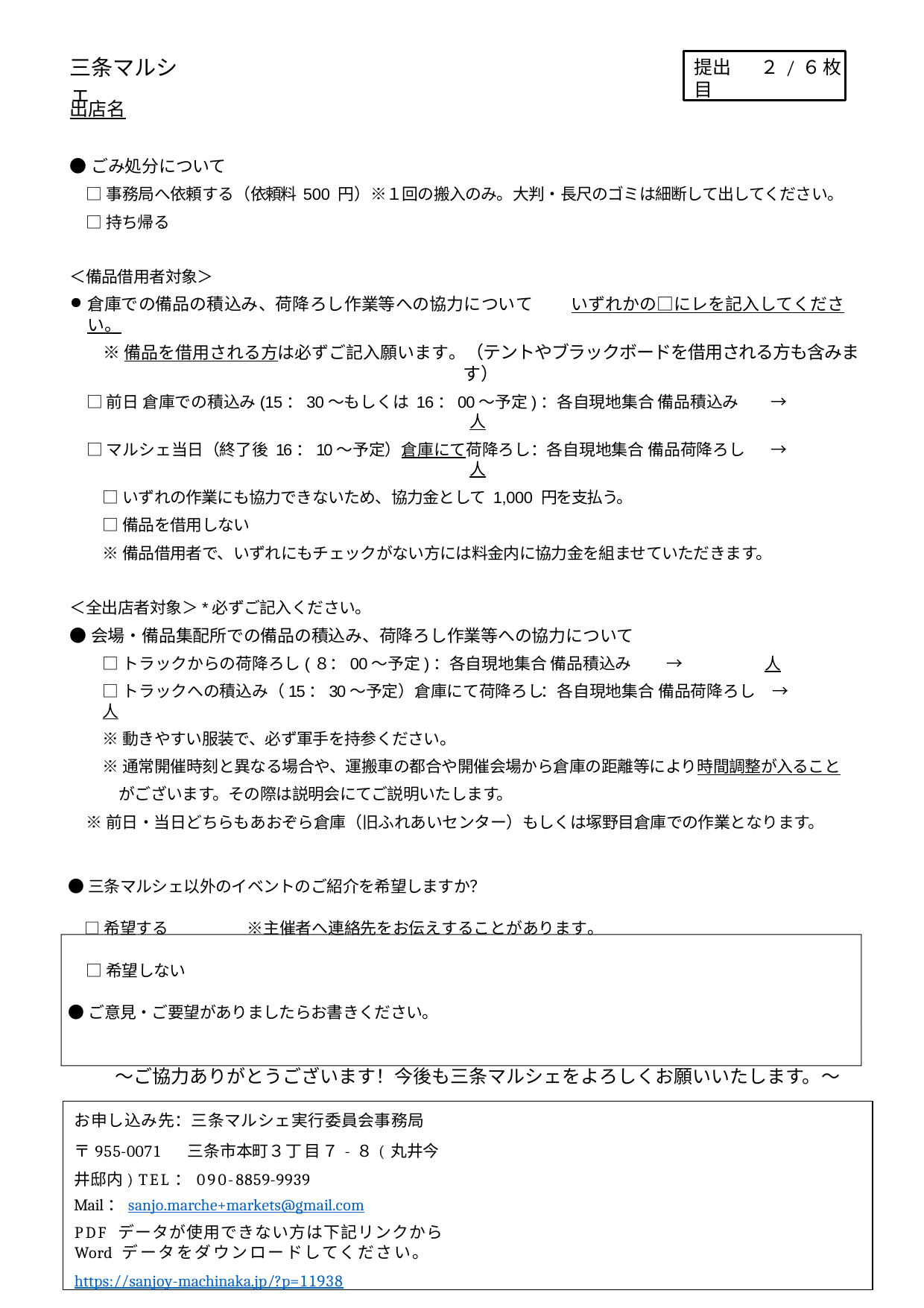

提出	２/６枚目
三条マルシェ
出店名

●ごみ処分について
□事務局へ依頼する（依頼料 500 円）※１回の搬入のみ。大判・長尺のゴミは細断して出してください。
□持ち帰る

＜備品借用者対象＞
倉庫での備品の積込み、荷降ろし作業等への協力について	いずれかの□にレを記入してください。
※備品を借用される方は必ずご記入願います。（テントやブラックボードを借用される方も含みます）
□前日 倉庫での積込み(15：30～もしくは 16：00～予定)：各自現地集合 備品積込み	→		人
□マルシェ当日（終了後 16：10～予定）倉庫にて荷降ろし：各自現地集合 備品荷降ろし	→		人
□いずれの作業にも協力できないため、協力金として 1,000 円を支払う。
□備品を借用しない
※備品借用者で、いずれにもチェックがない方には料金内に協力金を組ませていただきます。

＜全出店者対象＞*必ずご記入ください。
●会場・備品集配所での備品の積込み、荷降ろし作業等への協力について
□トラックからの荷降ろし(８：00～予定)：各自現地集合 備品積込み	→		人
□トラックへの積込み（15：30～予定）倉庫にて荷降ろし：各自現地集合 備品荷降ろし	→		人
※動きやすい服装で、必ず軍手を持参ください。
※通常開催時刻と異なる場合や、運搬車の都合や開催会場から倉庫の距離等により時間調整が入ることがございます。その際は説明会にてご説明いたします。
※前日・当日どちらもあおぞら倉庫（旧ふれあいセンター）もしくは塚野目倉庫での作業となります。

●三条マルシェ以外のイベントのご紹介を希望しますか？

□希望する	※主催者へ連絡先をお伝えすることがあります。

□希望しない

●ご意見・ご要望がありましたらお書きください。

～ご協力ありがとうございます！今後も三条マルシェをよろしくお願いいたします。～
お申し込み先：三条マルシェ実行委員会事務局
〒955-0071	三条市本町３丁目７-８(丸井今井邸内) TEL：090-8859-9939
Mail：sanjo.marche+markets@gmail.com
PDF データが使用できない方は下記リンクからWord データをダウンロードしてください。
https://sanjoy-machinaka.jp/?p=11938